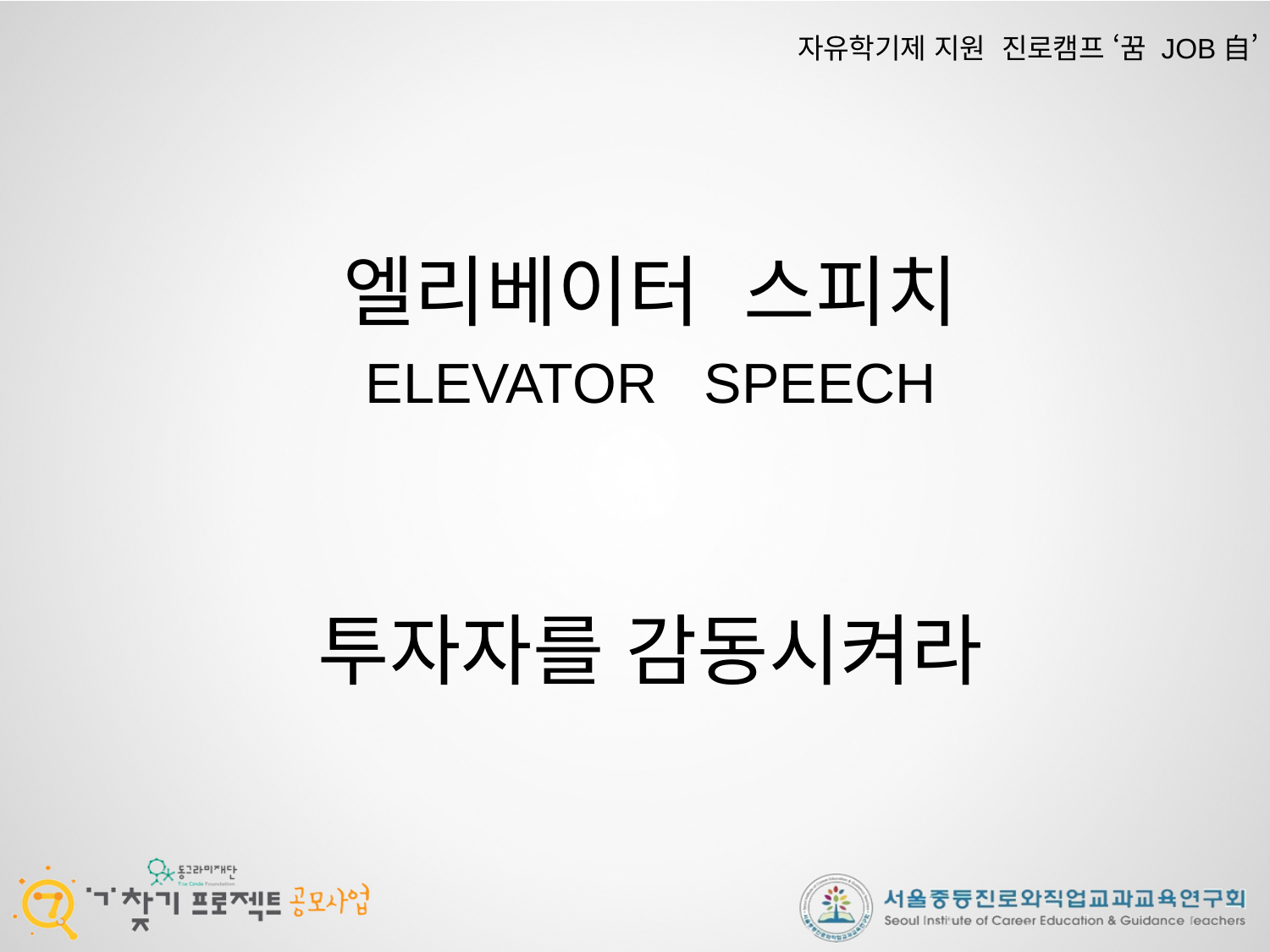

# 자유학기제 지원  진로캠프 ‘꿈 JOB自’
엘리베이터  스피치
ELEVATOR   SPEECH

투자자를 감동시켜라